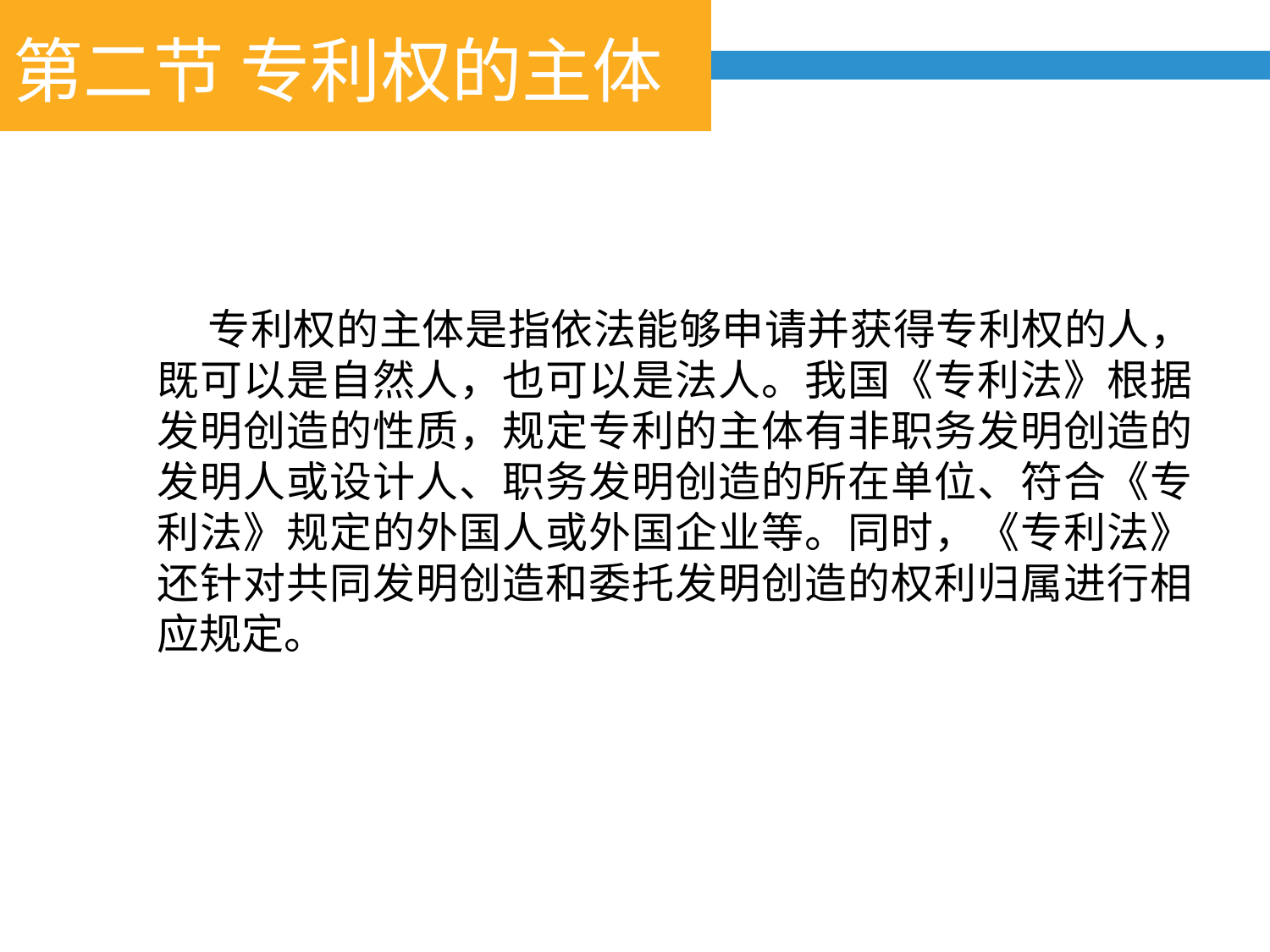

第二节 专利权的主体
    专利权的主体是指依法能够申请并获得专利权的人，既可以是自然人，也可以是法人。我国《专利法》根据发明创造的性质，规定专利的主体有非职务发明创造的发明人或设计人、职务发明创造的所在单位、符合《专利法》规定的外国人或外国企业等。同时，《专利法》还针对共同发明创造和委托发明创造的权利归属进行相应规定。